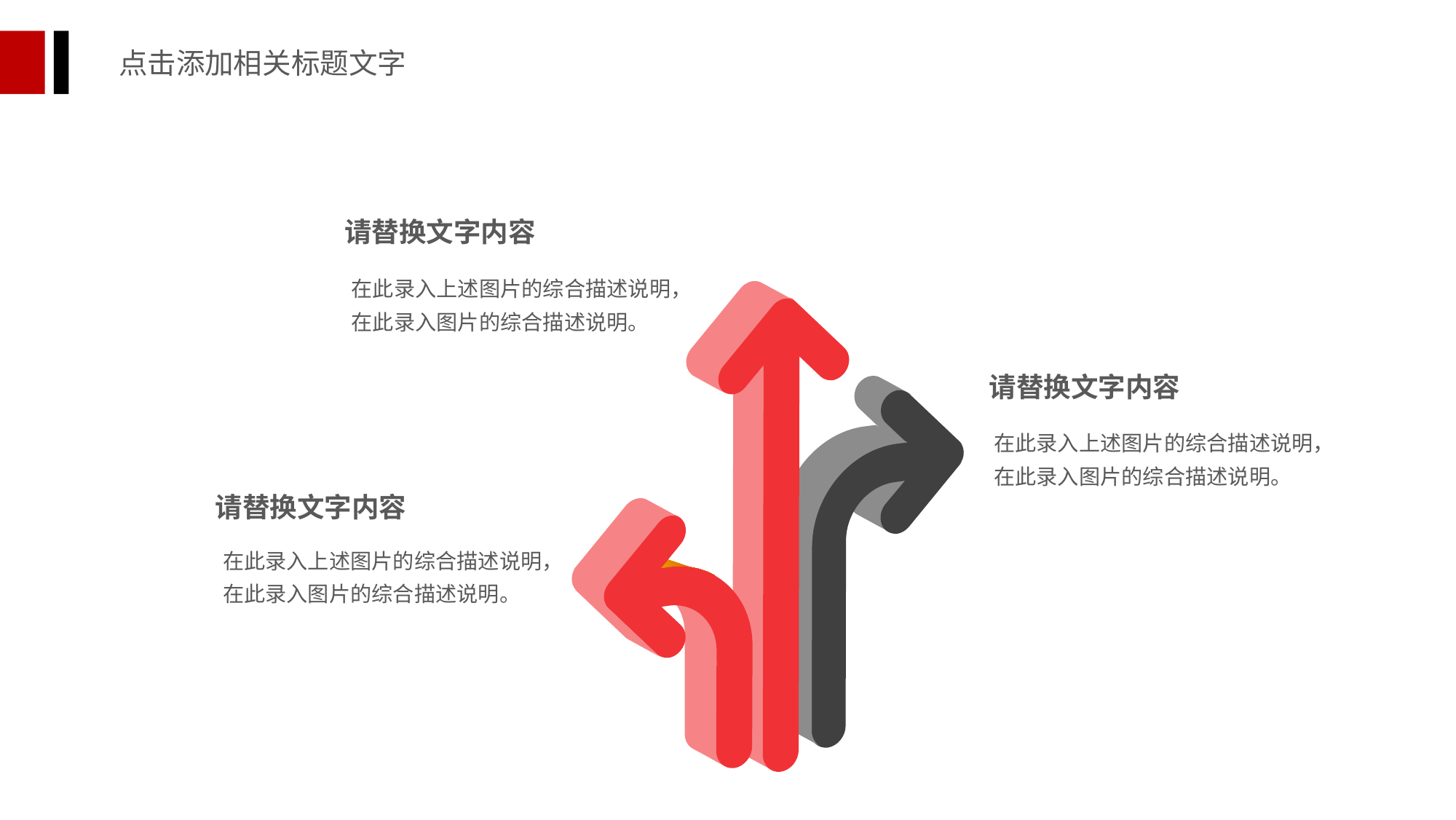

点击添加相关标题文字
请替换文字内容
在此录入上述图片的综合描述说明，在此录入图片的综合描述说明。

请替换文字内容
在此录入上述图片的综合描述说明，在此录入图片的综合描述说明。
请替换文字内容
在此录入上述图片的综合描述说明，在此录入图片的综合描述说明。